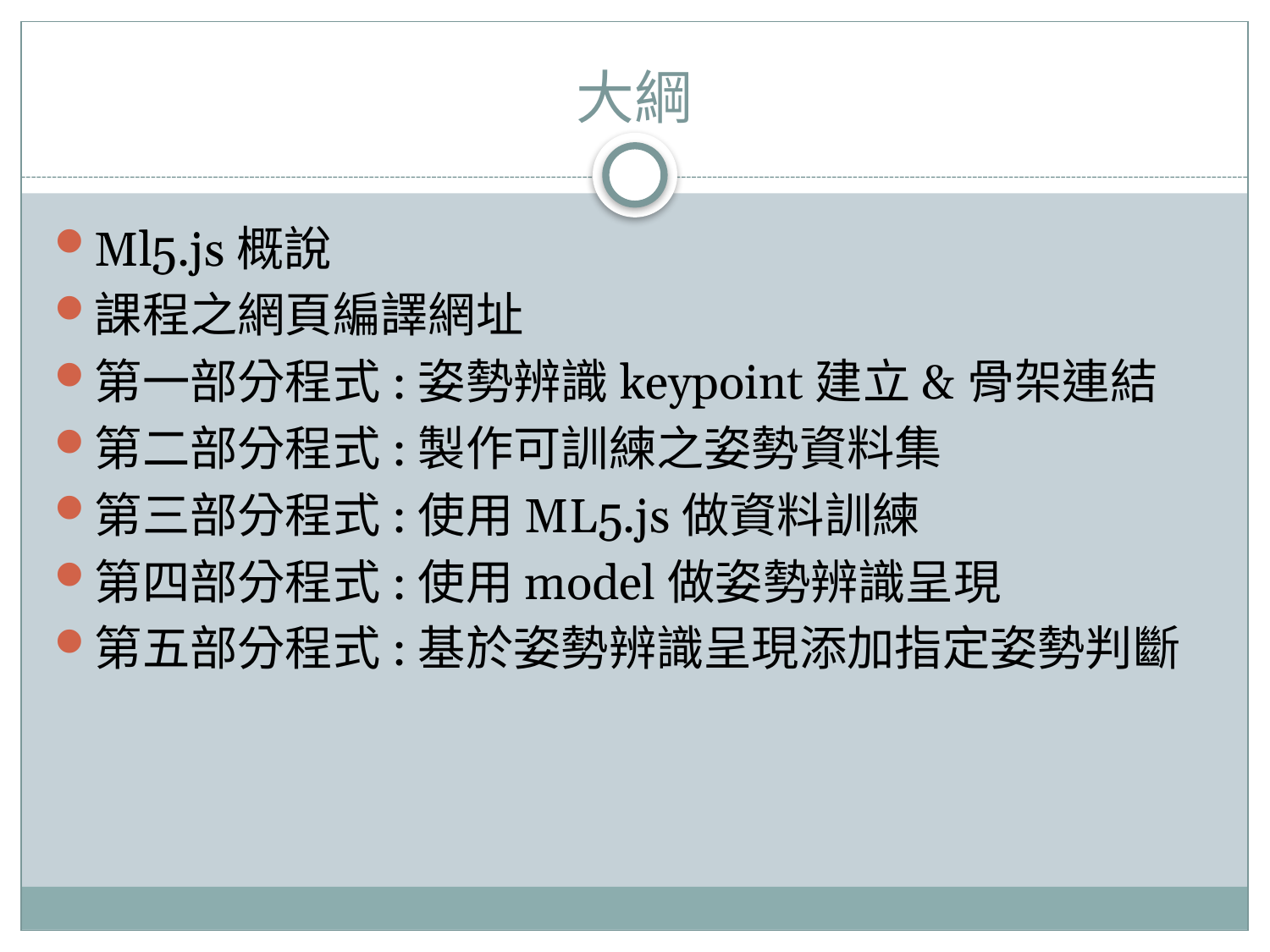

# 大綱
Ml5.js概說
課程之網頁編譯網址
第一部分程式:姿勢辨識keypoint建立&骨架連結
第二部分程式:製作可訓練之姿勢資料集
第三部分程式:使用ML5.js做資料訓練
第四部分程式:使用model做姿勢辨識呈現
第五部分程式:基於姿勢辨識呈現添加指定姿勢判斷